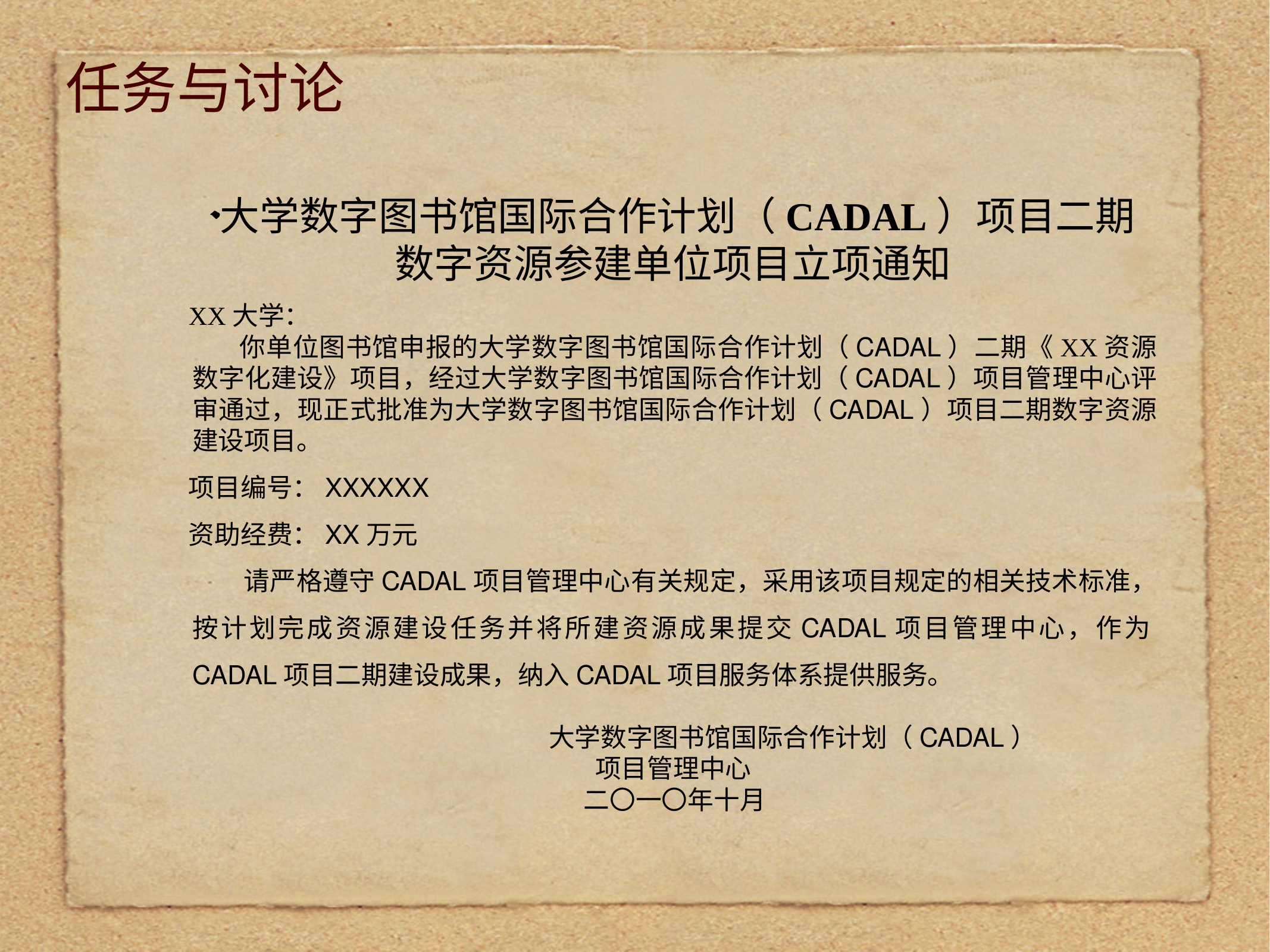

任务与讨论
大学数字图书馆国际合作计划（CADAL）项目二期
数字资源参建单位项目立项通知

XX大学：
       你单位图书馆申报的大学数字图书馆国际合作计划（CADAL）二期《XX资源数字化建设》项目，经过大学数字图书馆国际合作计划（CADAL）项目管理中心评审通过，现正式批准为大学数字图书馆国际合作计划（CADAL）项目二期数字资源建设项目。
项目编号：XXXXXX
资助经费：XX万元
        请严格遵守CADAL项目管理中心有关规定，采用该项目规定的相关技术标准，按计划完成资源建设任务并将所建资源成果提交CADAL项目管理中心，作为CADAL项目二期建设成果，纳入CADAL项目服务体系提供服务。

                                                             大学数字图书馆国际合作计划（CADAL）
                                                                     项目管理中心
                                                                   二〇一〇年十月